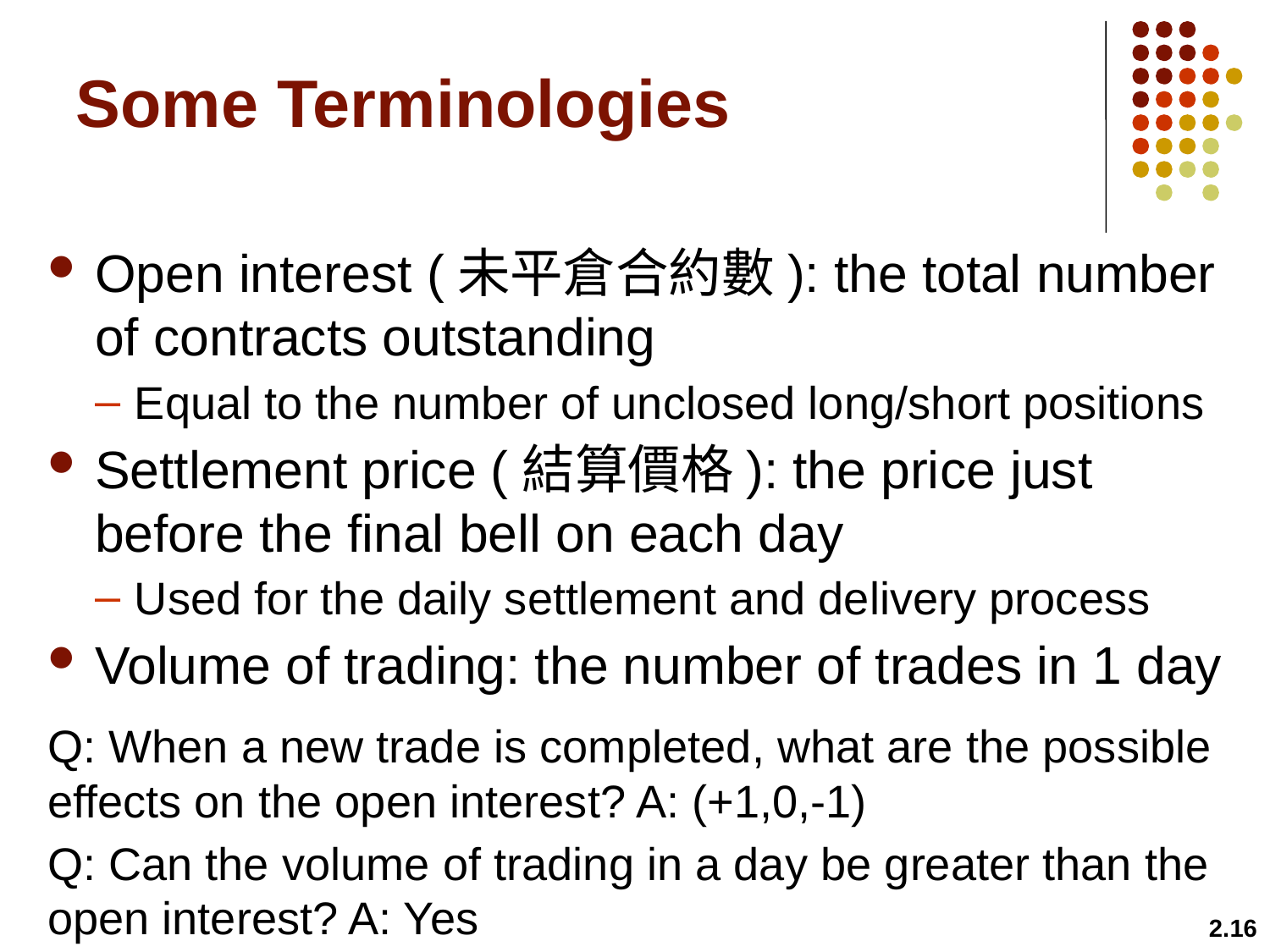

# Some Terminologies
Open interest (未平倉合約數): the total number of contracts outstanding
Equal to the number of unclosed long/short positions
Settlement price (結算價格): the price just before the final bell on each day
Used for the daily settlement and delivery process
Volume of trading: the number of trades in 1 day

Q: When a new trade is completed, what are the possible effects on the open interest? A: (+1,0,-1)
Q: Can the volume of trading in a day be greater than the open interest? A: Yes

2.16